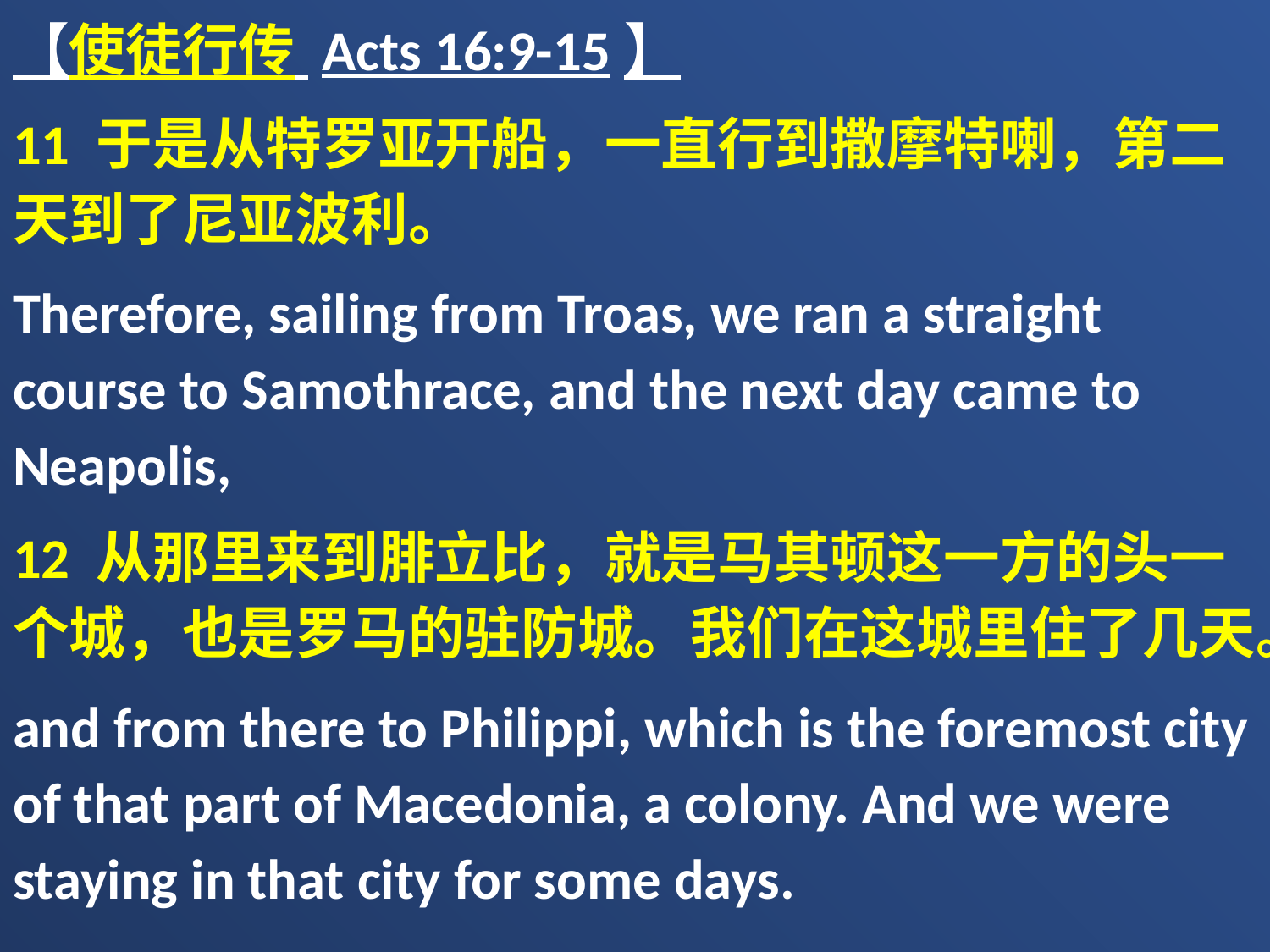

【使徒行传 Acts 16:9-15】
11 于是从特罗亚开船，一直行到撒摩特喇，第二天到了尼亚波利。
Therefore, sailing from Troas, we ran a straight course to Samothrace, and the next day came to Neapolis,
12 从那里来到腓立比，就是马其顿这一方的头一个城，也是罗马的驻防城。我们在这城里住了几天。
and from there to Philippi, which is the foremost city of that part of Macedonia, a colony. And we were staying in that city for some days.